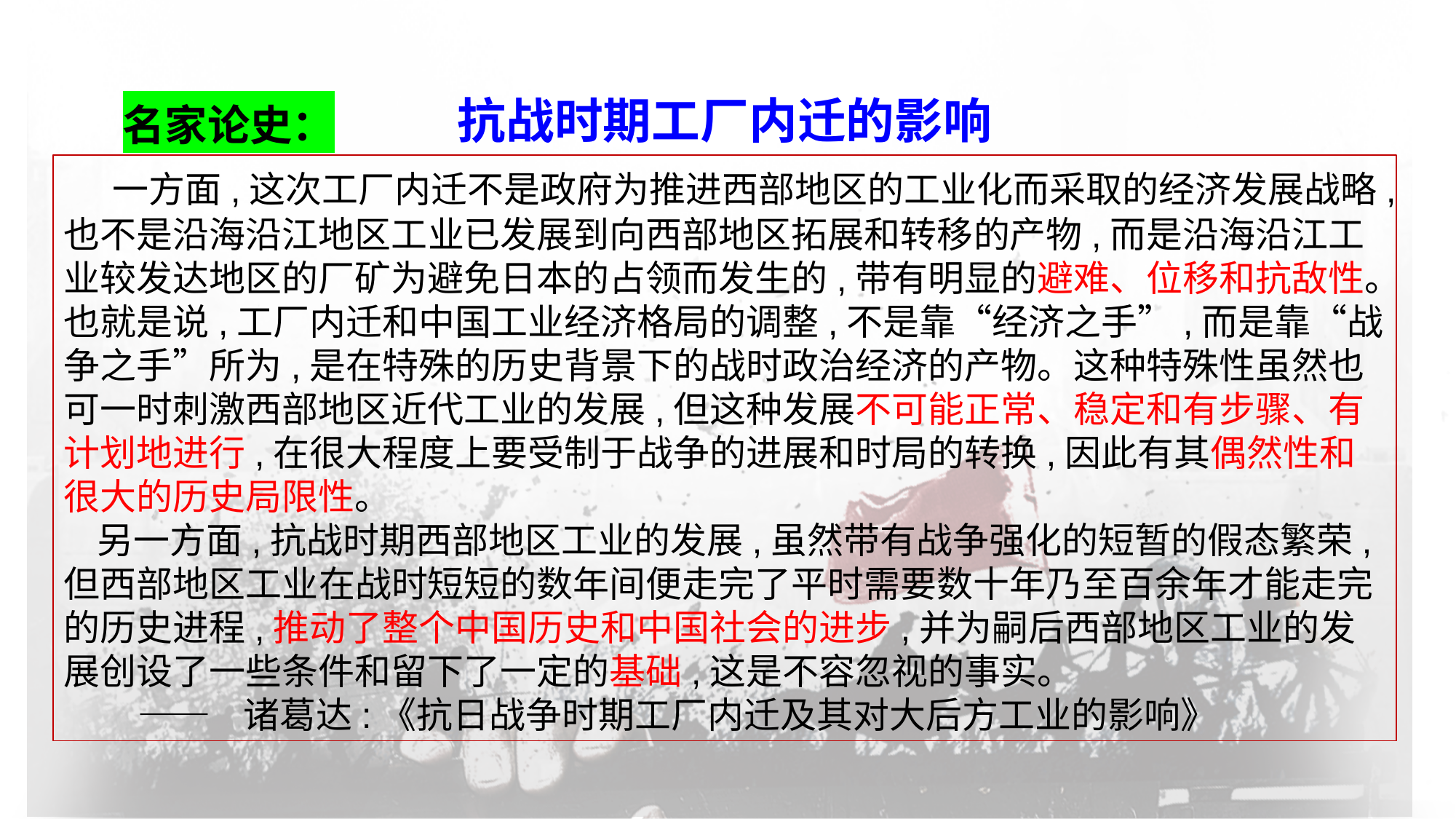

抗战时期工厂内迁的影响
名家论史：
    一方面,这次工厂内迁不是政府为推进西部地区的工业化而采取的经济发展战略,也不是沿海沿江地区工业已发展到向西部地区拓展和转移的产物,而是沿海沿江工业较发达地区的厂矿为避免日本的占领而发生的,带有明显的避难、位移和抗敌性。也就是说,工厂内迁和中国工业经济格局的调整,不是靠“经济之手”,而是靠“战争之手”所为,是在特殊的历史背景下的战时政治经济的产物。这种特殊性虽然也可一时刺激西部地区近代工业的发展,但这种发展不可能正常、稳定和有步骤、有计划地进行,在很大程度上要受制于战争的进展和时局的转换,因此有其偶然性和很大的历史局限性。
   另一方面,抗战时期西部地区工业的发展,虽然带有战争强化的短暂的假态繁荣,但西部地区工业在战时短短的数年间便走完了平时需要数十年乃至百余年才能走完的历史进程,推动了整个中国历史和中国社会的进步,并为嗣后西部地区工业的发展创设了一些条件和留下了一定的基础,这是不容忽视的事实。
         ——   诸葛达:《抗日战争时期工厂内迁及其对大后方工业的影响》